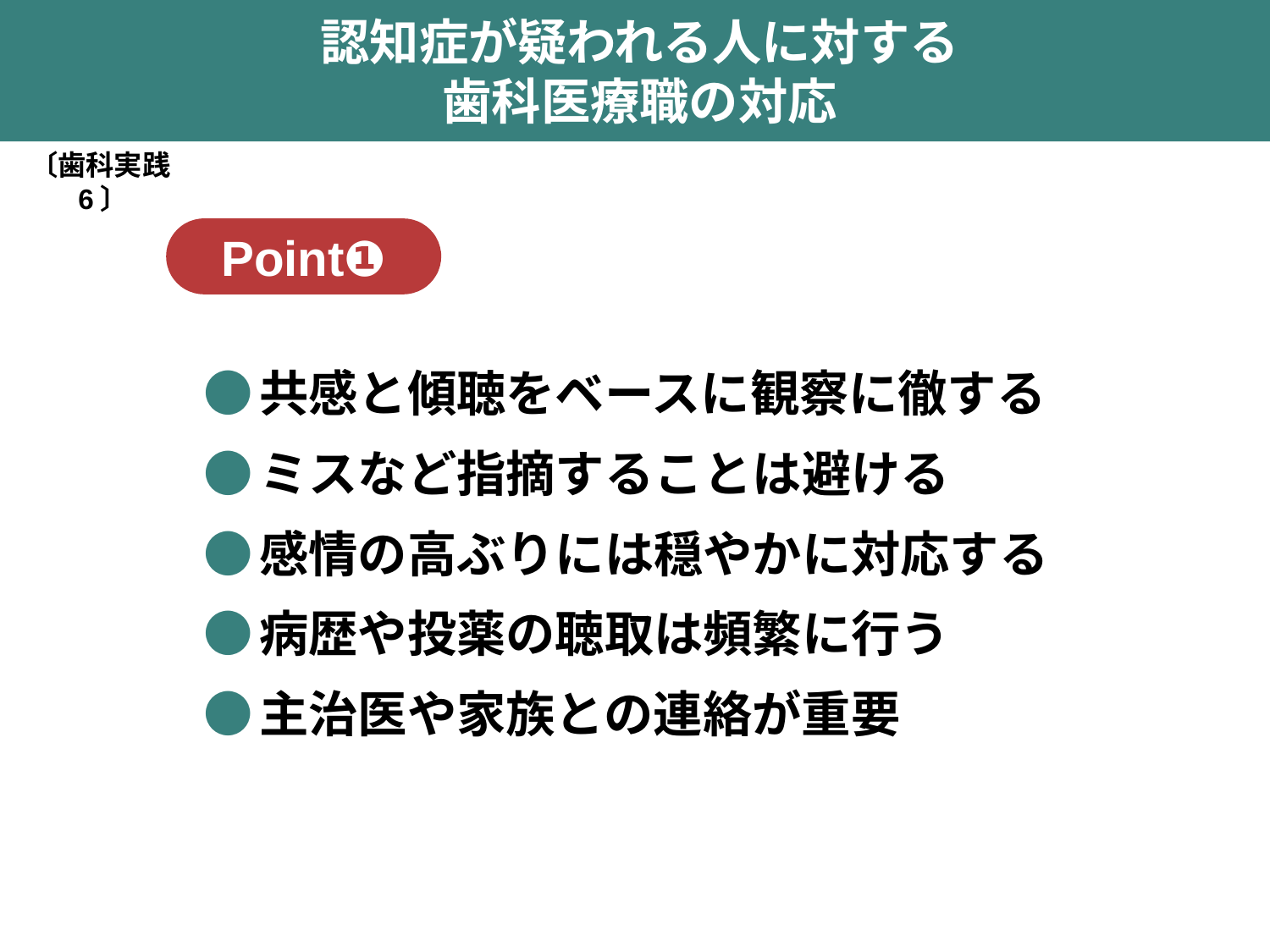

認知症が疑われる人に対する
歯科医療職の対応
〔歯科実践6〕
Point❶
● 共感と傾聴をベースに観察に徹する
● ミスなど指摘することは避ける
● 感情の高ぶりには穏やかに対応する
● 病歴や投薬の聴取は頻繁に行う
● 主治医や家族との連絡が重要